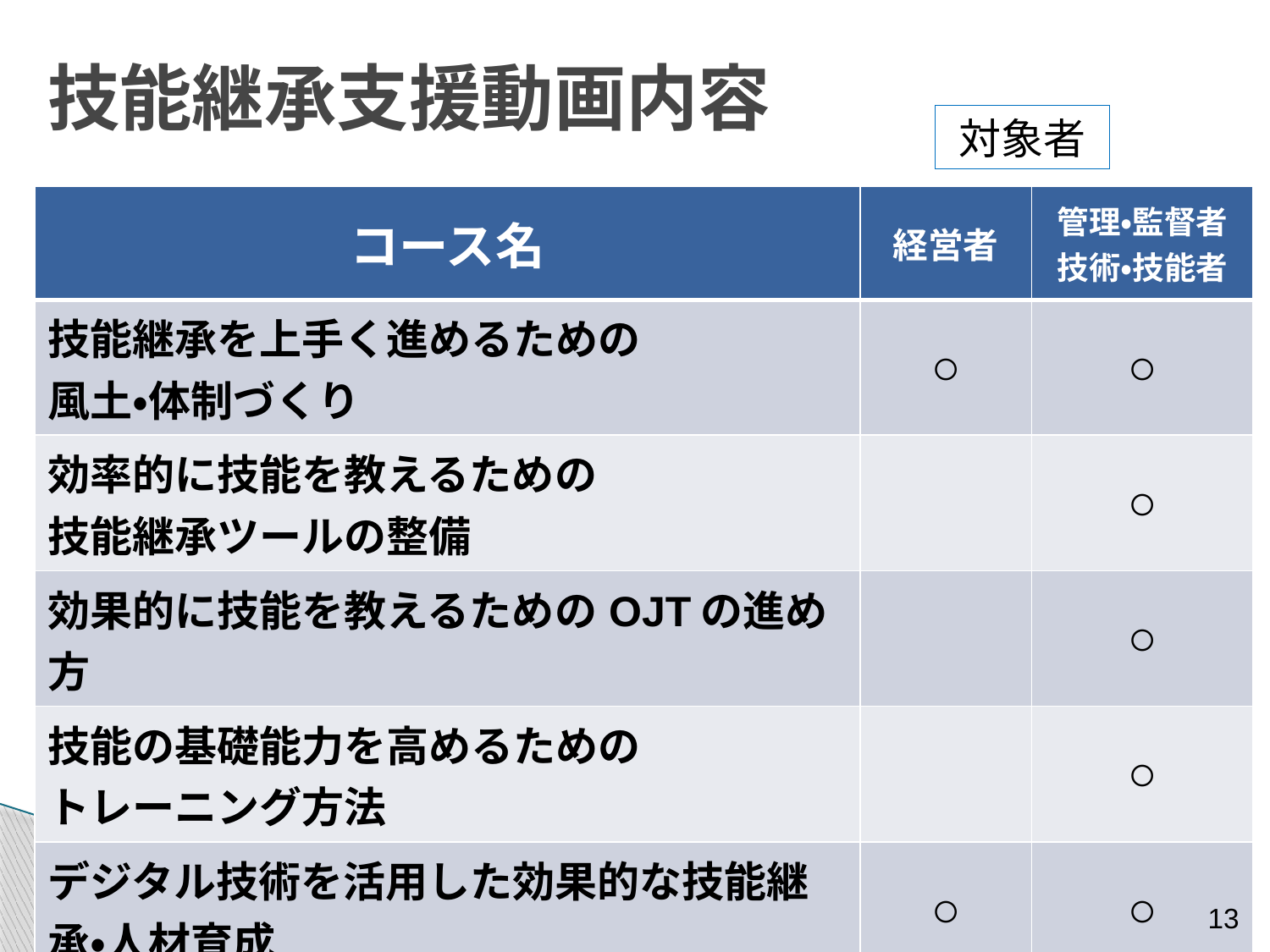

# 技能継承支援動画内容
対象者
| コース名 | 経営者 | 管理・監督者 技術・技能者 |
| --- | --- | --- |
| 技能継承を上手く進めるための 風土・体制づくり | ○ | ○ |
| 効率的に技能を教えるための 技能継承ツールの整備 |  | ○ |
| 効果的に技能を教えるためのOJTの進め方 |  | ○ |
| 技能の基礎能力を高めるための トレーニング方法 |  | ○ |
| デジタル技術を活用した効果的な技能継承・人材育成 | ○ | ○ |
13